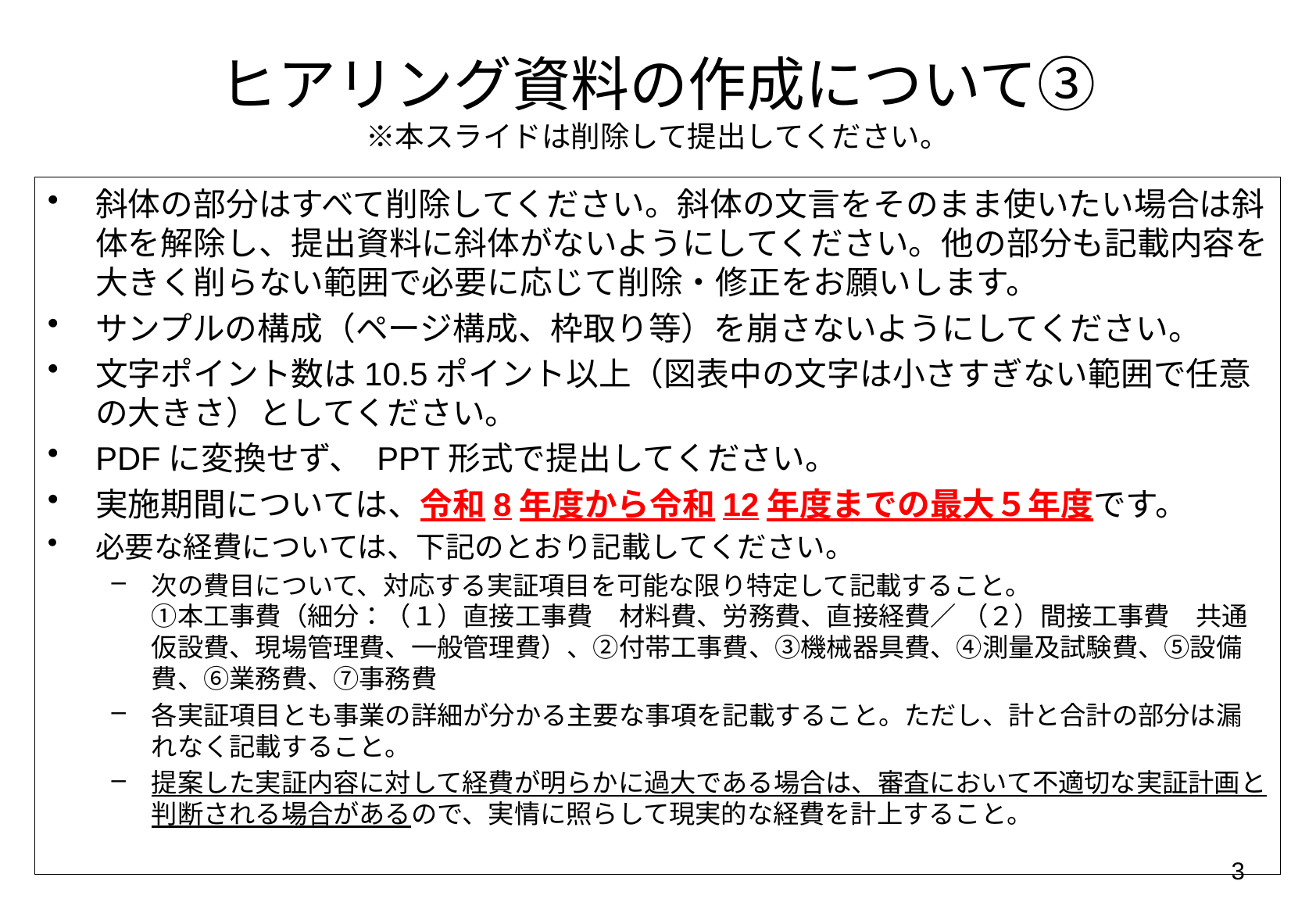

ヒアリング資料の作成について③
※本スライドは削除して提出してください。
斜体の部分はすべて削除してください。斜体の文言をそのまま使いたい場合は斜体を解除し、提出資料に斜体がないようにしてください。他の部分も記載内容を大きく削らない範囲で必要に応じて削除・修正をお願いします。
サンプルの構成（ページ構成、枠取り等）を崩さないようにしてください。
文字ポイント数は10.5ポイント以上（図表中の文字は小さすぎない範囲で任意の大きさ）としてください。
PDFに変換せず、 PPT形式で提出してください。
実施期間については、令和8年度から令和12年度までの最大５年度です。
必要な経費については、下記のとおり記載してください。
次の費目について、対応する実証項目を可能な限り特定して記載すること。
①本工事費（細分：（１）直接工事費　材料費、労務費、直接経費／ （２）間接工事費　共通仮設費、現場管理費、一般管理費）、②付帯工事費、③機械器具費、④測量及試験費、⑤設備費、⑥業務費、⑦事務費
各実証項目とも事業の詳細が分かる主要な事項を記載すること。ただし、計と合計の部分は漏れなく記載すること。
提案した実証内容に対して経費が明らかに過大である場合は、審査において不適切な実証計画と判断される場合があるので、実情に照らして現実的な経費を計上すること。

3